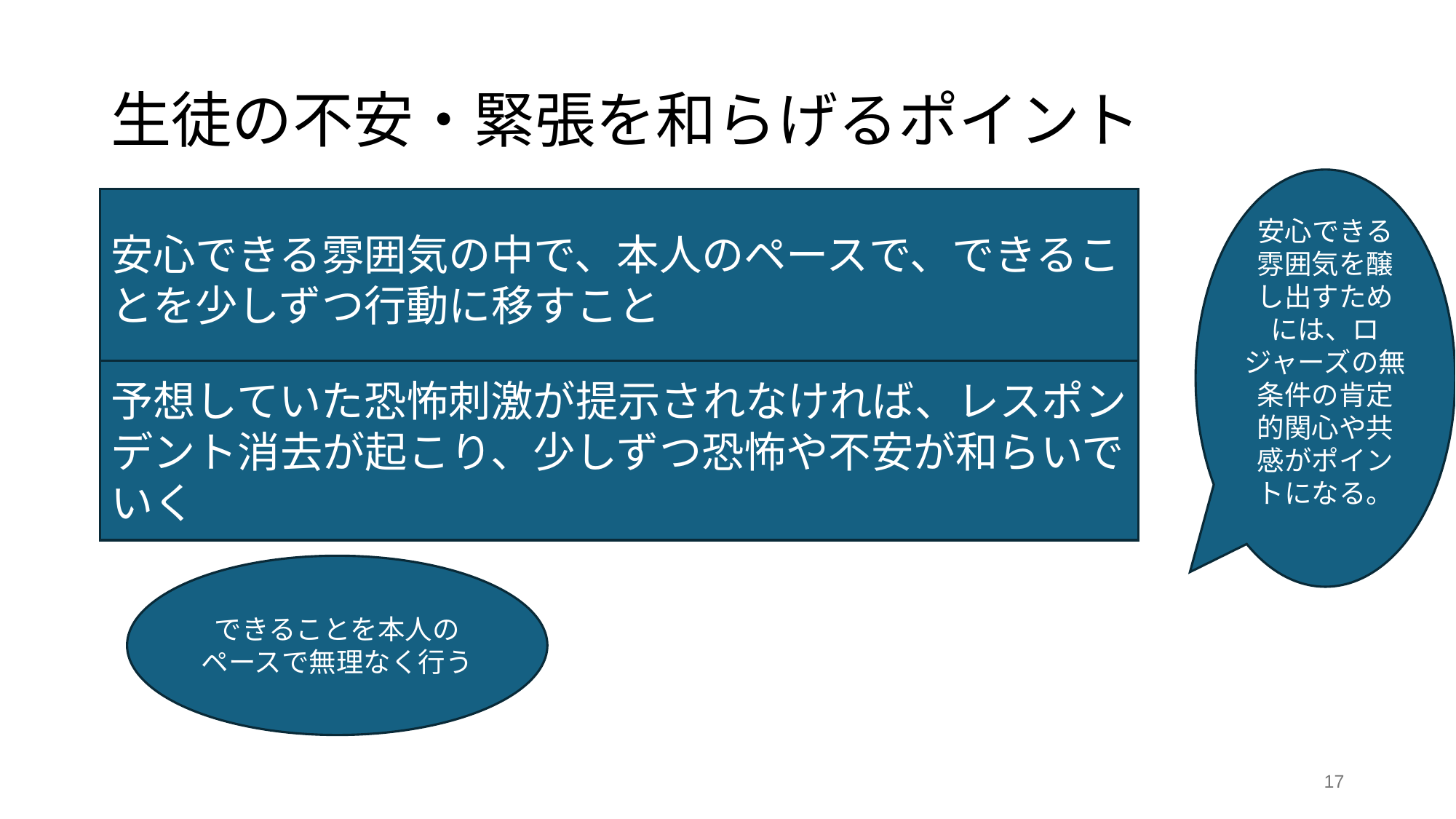

# 生徒の不安・緊張を和らげるポイント
安心できる雰囲気を醸し出すためには、ロジャーズの無条件の肯定的関心や共感がポイントになる。

安心できる雰囲気の中で、本人のペースで、できることを少しずつ行動に移すこと
予想していた恐怖刺激が提示されなければ、レスポンデント消去が起こり、少しずつ恐怖や不安が和らいでいく
できることを本人のペースで無理なく行う
17